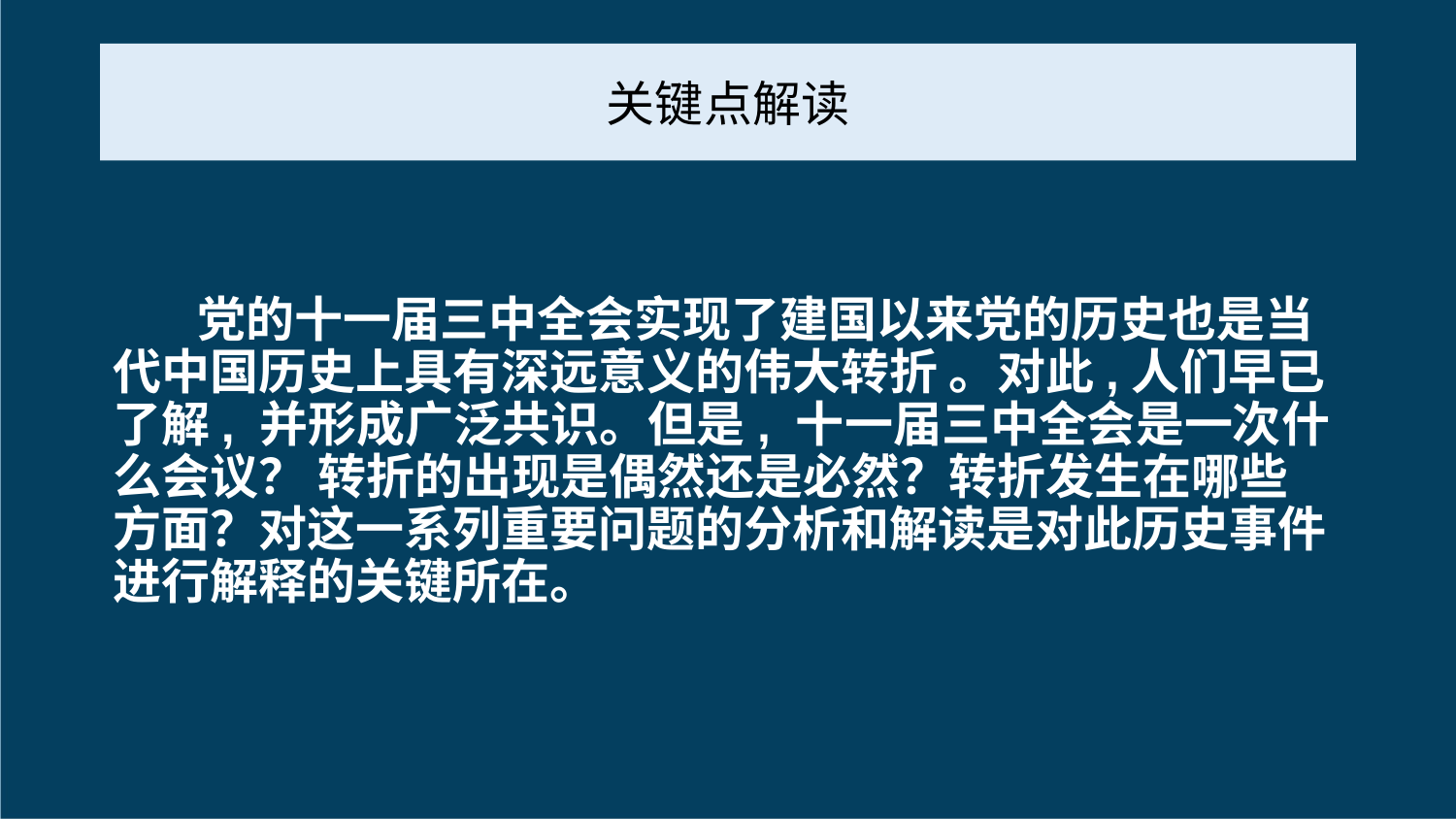

# 关键点解读

党的十一届三中全会实现了建国以来党的历史也是当代中国历史上具有深远意义的伟大转折 。对此,人们早已了解, 并形成广泛共识。但是, 十一届三中全会是一次什么会议？ 转折的出现是偶然还是必然？转折发生在哪些方面？对这一系列重要问题的分析和解读是对此历史事件进行解释的关键所在。